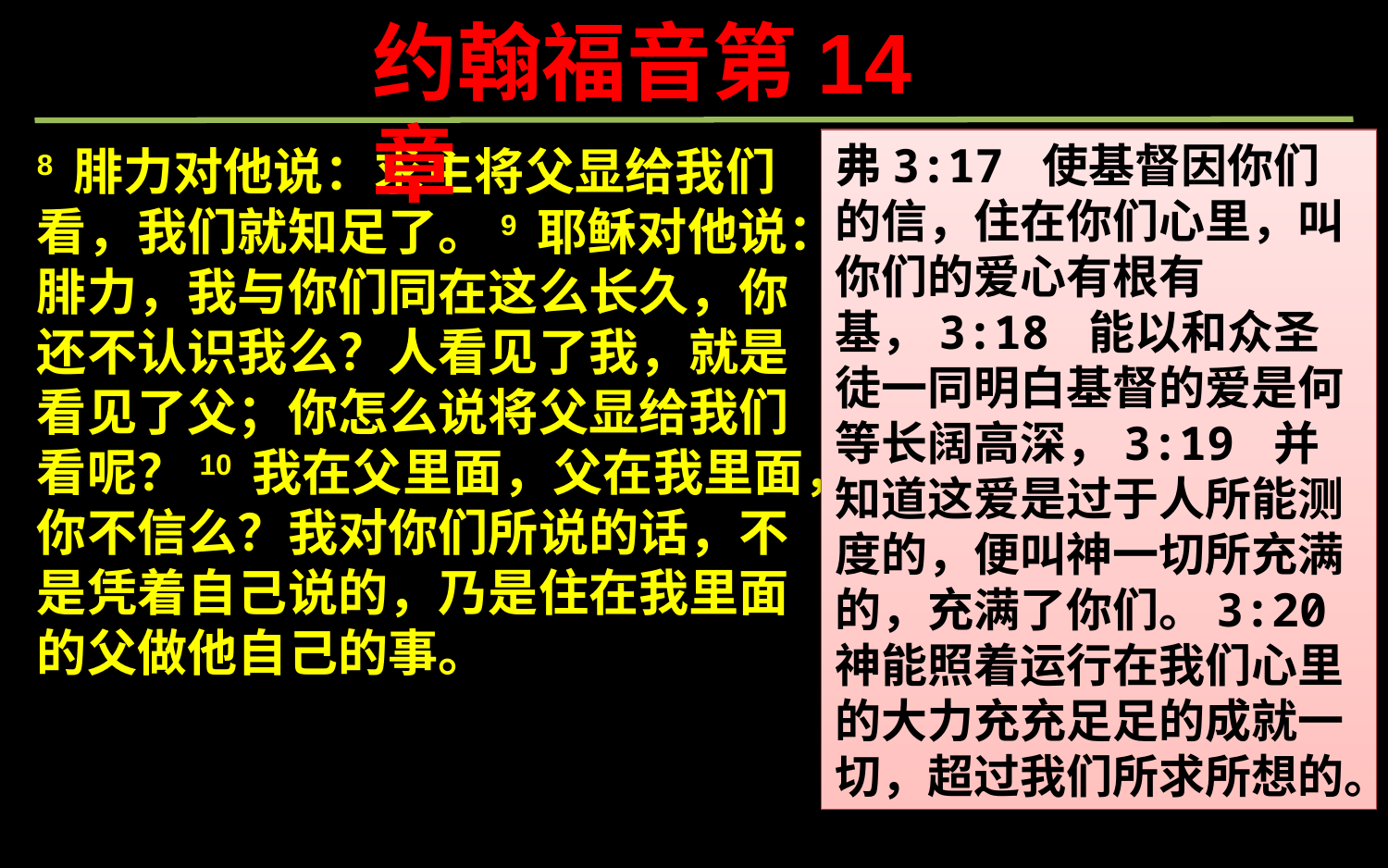

约翰福音第14章
弗3:17 使基督因你们的信，住在你们心里，叫你们的爱心有根有基，3:18 能以和众圣徒一同明白基督的爱是何等长阔高深，3:19 并知道这爱是过于人所能测度的，便叫神一切所充满的，充满了你们。3:20 神能照着运行在我们心里的大力充充足足的成就一切，超过我们所求所想的。
8 腓力对他说：求主将父显给我们看，我们就知足了。9 耶稣对他说：腓力，我与你们同在这么长久，你还不认识我么？人看见了我，就是看见了父；你怎么说将父显给我们看呢？10 我在父里面，父在我里面，你不信么？我对你们所说的话，不是凭着自己说的，乃是住在我里面的父做他自己的事。